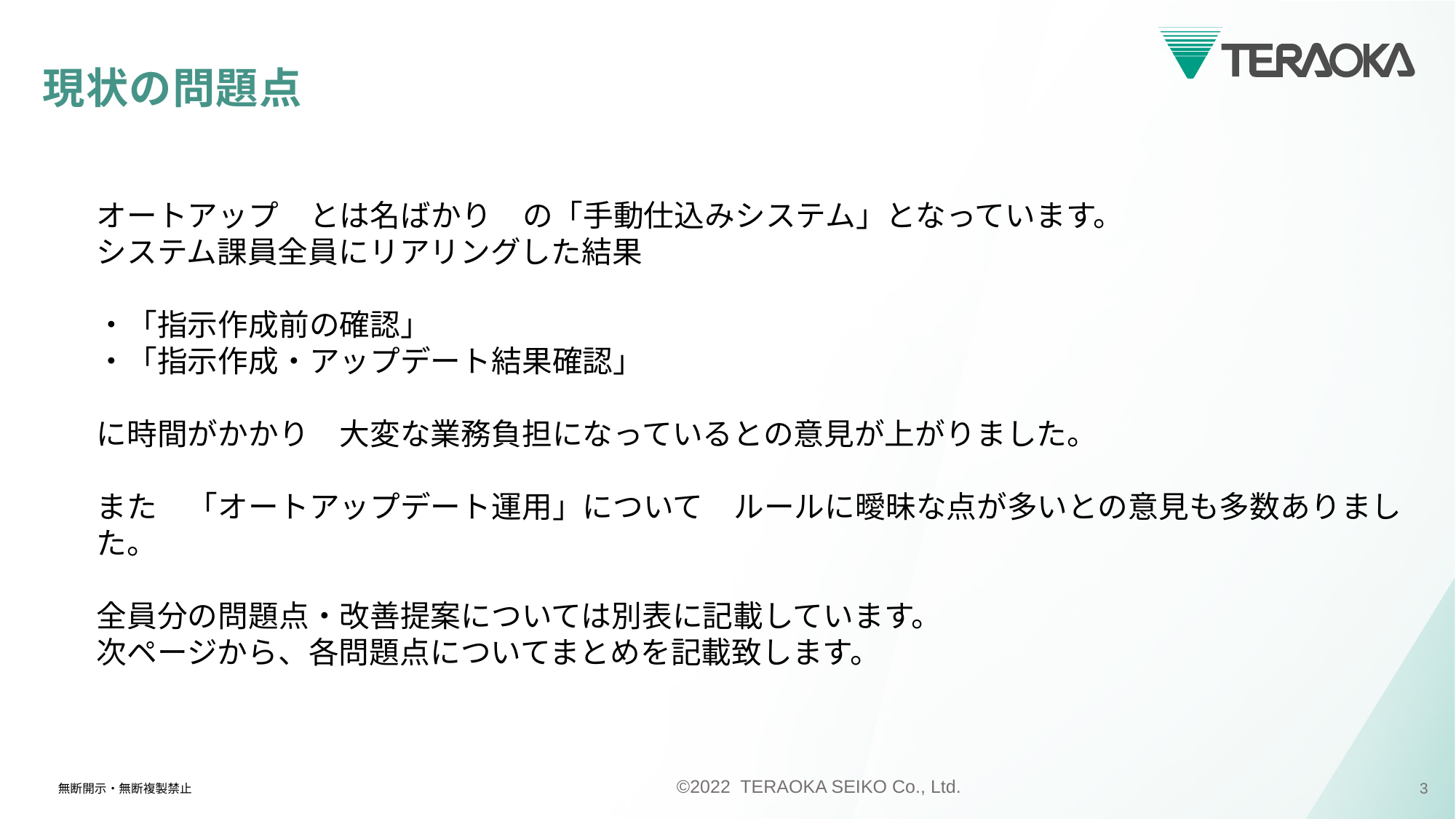

現状の問題点

オートアップ　とは名ばかり　の「手動仕込みシステム」となっています。
システム課員全員にリアリングした結果

・「指示作成前の確認」
・「指示作成・アップデート結果確認」

に時間がかかり　大変な業務負担になっているとの意見が上がりました。

また　「オートアップデート運用」について　ルールに曖昧な点が多いとの意見も多数ありました。

全員分の問題点・改善提案については別表に記載しています。
次ページから、各問題点についてまとめを記載致します。